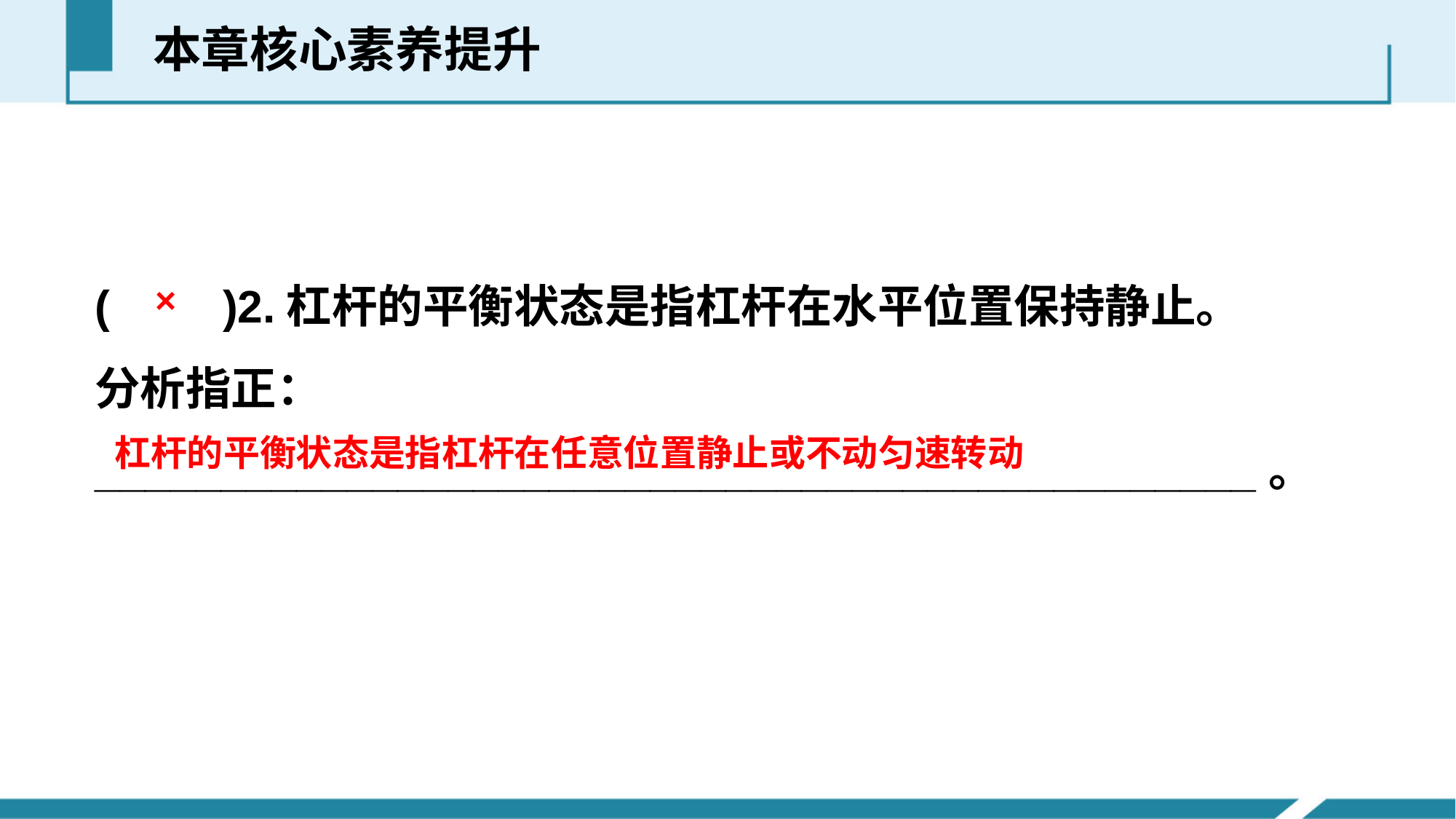

本章核心素养提升
(　　)2.杠杆的平衡状态是指杠杆在水平位置保持静止。
分析指正：______________________________________________。
×
杠杆的平衡状态是指杠杆在任意位置静止或不动匀速转动